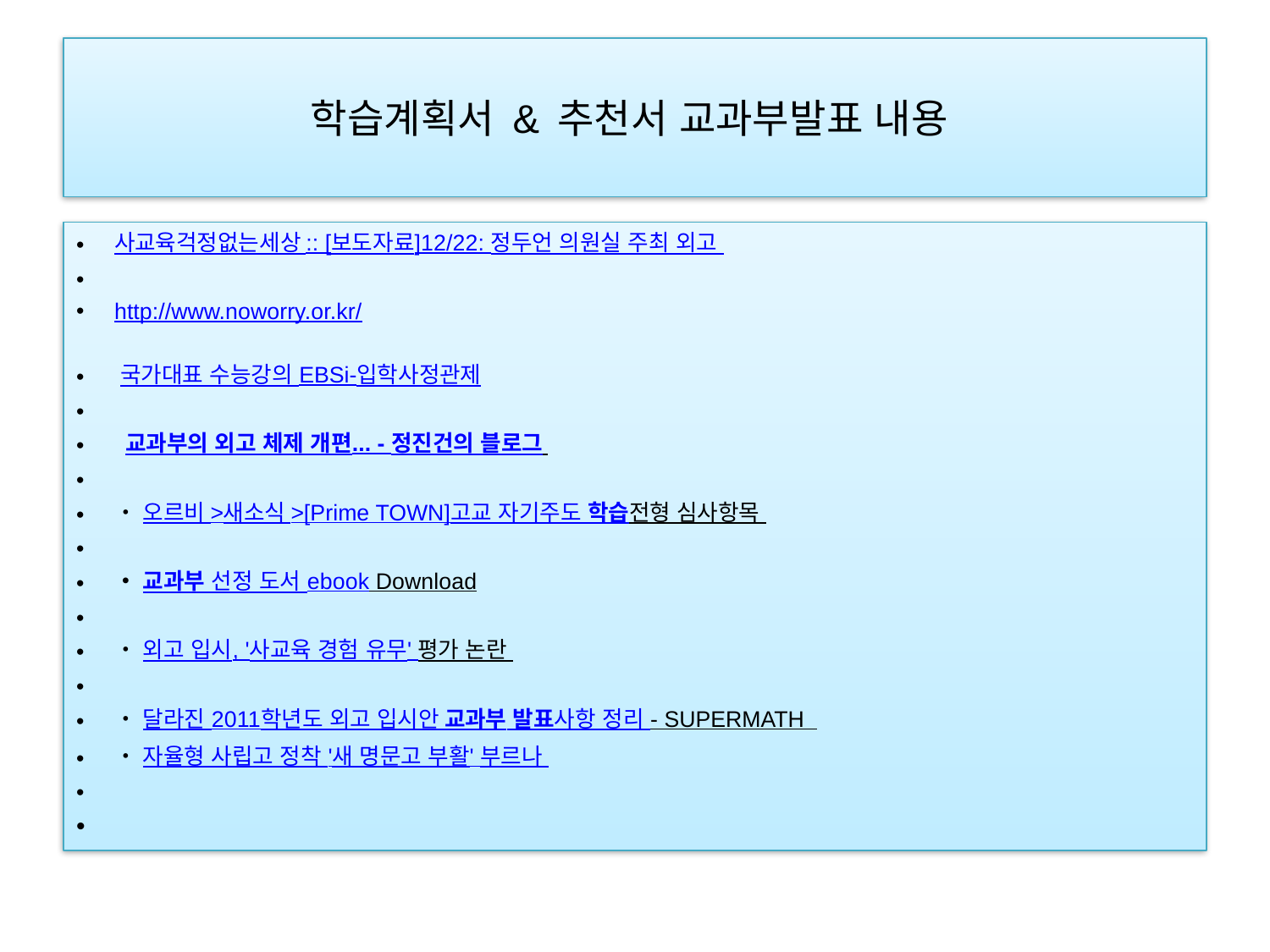

# 학습계획서 & 추천서 교과부발표 내용
사교육걱정없는세상 :: [보도자료]12/22: 정두언 의원실 주최 외고

http://www.noworry.or.kr/

 국가대표 수능강의 EBSi-입학사정관제

  교과부의 외고 체제 개편... - 정진건의 블로그

• 오르비 >새소식 >[Prime TOWN]고교 자기주도 학습전형 심사항목

• 교과부 선정 도서 ebook Download

• 외고 입시, '사교육 경험 유무' 평가 논란

• 달라진 2011학년도 외고 입시안 교과부 발표사항 정리 - SUPERMATH
• 자율형 사립고 정착 '새 명문고 부활' 부르나